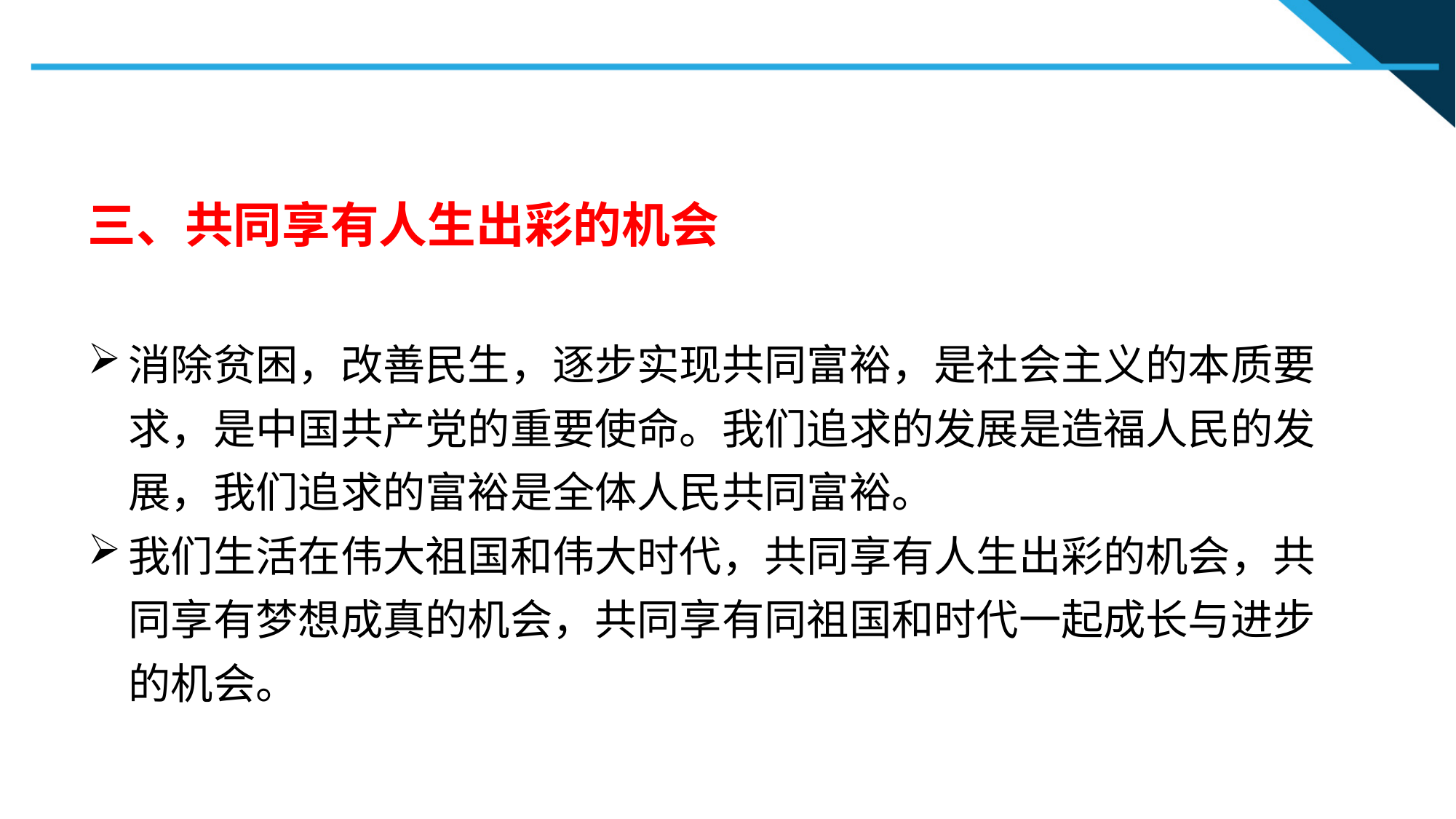

三、共同享有人生出彩的机会

消除贫困，改善民生，逐步实现共同富裕，是社会主义的本质要求，是中国共产党的重要使命。我们追求的发展是造福人民的发展，我们追求的富裕是全体人民共同富裕。
我们生活在伟大祖国和伟大时代，共同享有人生出彩的机会，共同享有梦想成真的机会，共同享有同祖国和时代一起成长与进步的机会。